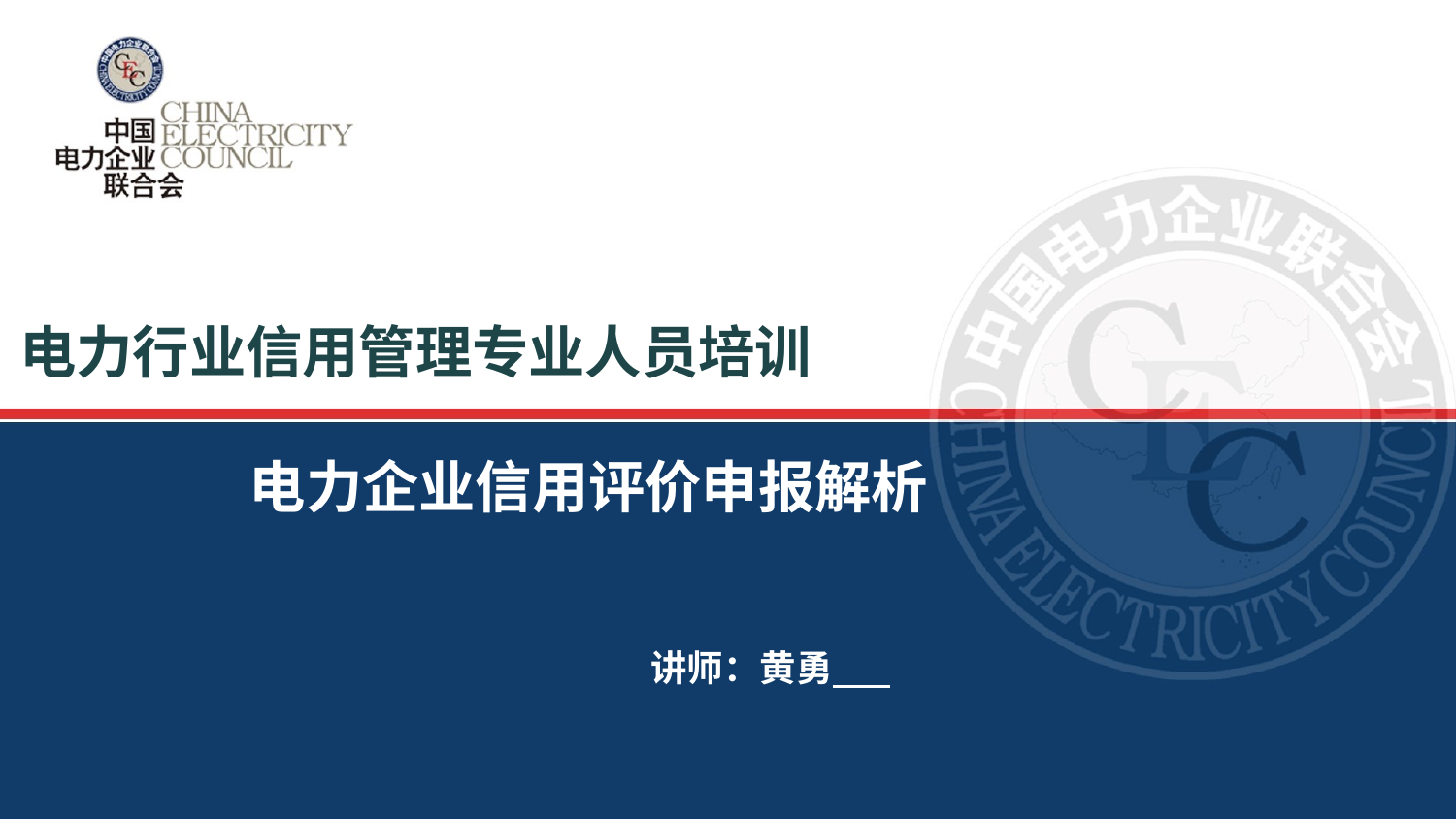

1.字体要求
1)标题：微软雅黑28号加粗
2)姓名/邮箱：微软雅黑18号加粗
3)目录：微软雅黑20号加粗
4)章节一级标题：微软雅黑20号加粗
5)章节内容：二级标题宋体18号
   正文内容宋体18号
2.段落要求：单倍行距
3.在保证文字图表清楚地基础在酌情选取适当文字大小。
电力企业信用评价申报解析
讲师：黄勇